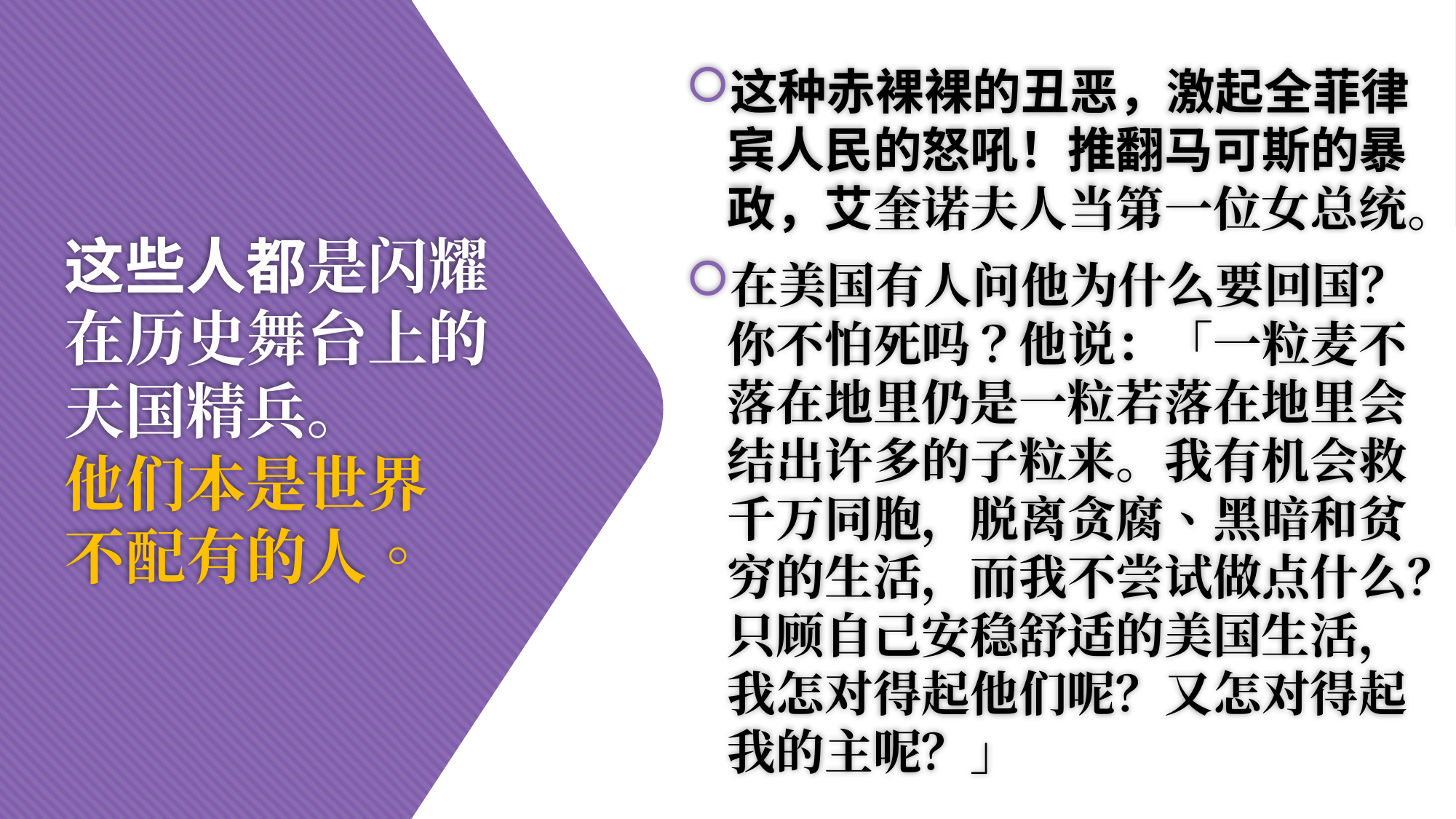

这种赤裸裸的丑恶，激起全菲律宾人民的怒吼！推翻马可斯的暴政，艾奎诺夫人当第一位女总统。
在美国有人问他为什么要回国？你不怕死吗？他说：「一粒麦不落在地里仍是一粒若落在地里会结出许多的子粒来。我有机会救千万同胞，脱离贪腐、黑暗和贫穷的生活，而我不尝试做点什么？只顾自己安稳舒适的美国生活，我怎对得起他们呢？又怎对得起我的主呢？」

# 这些人都是闪耀 在历史舞台上的 天国精兵。 他们本是世界 不配有的人。